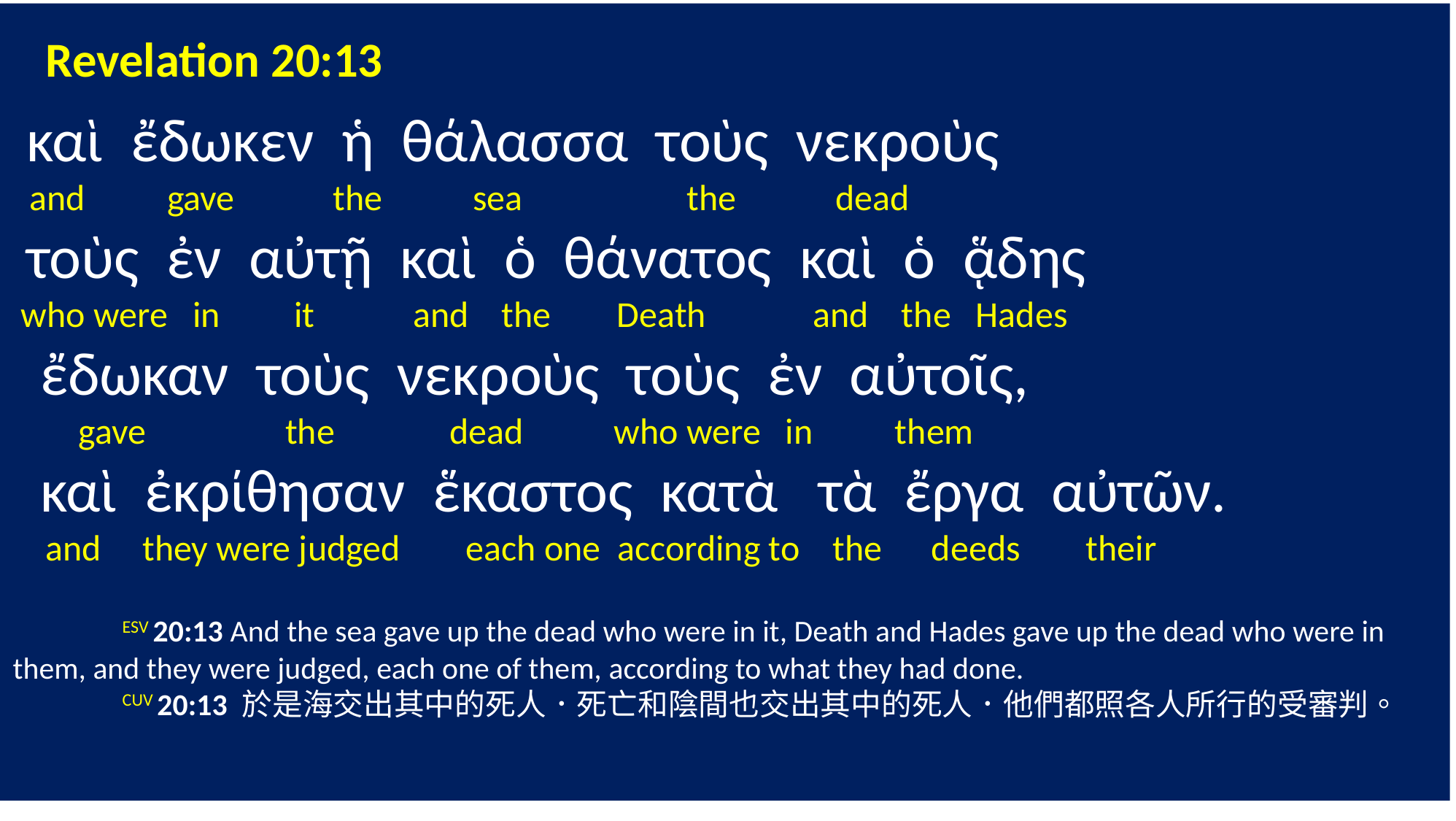

Revelation 20:13

 καὶ  ἔδωκεν  ἡ  θάλασσα  τοὺς  νεκροὺς
  and          gave            the           sea                    the            dead
 τοὺς  ἐν  αὐτῇ  καὶ  ὁ  θάνατος  καὶ  ὁ  ᾅδης
 who were   in         it            and    the        Death             and    the   Hades
  ἔδωκαν  τοὺς  νεκροὺς  τοὺς  ἐν  αὐτοῖς,
        gave                 the              dead           who were   in          them
  καὶ  ἐκρίθησαν  ἕκαστος  κατὰ   τὰ  ἔργα  αὐτῶν.
    and     they were judged        each one  according to    the      deeds        their

	ESV 20:13 And the sea gave up the dead who were in it, Death and Hades gave up the dead who were in them, and they were judged, each one of them, according to what they had done.
	CUV 20:13 於是海交出其中的死人．死亡和陰間也交出其中的死人．他們都照各人所行的受審判。